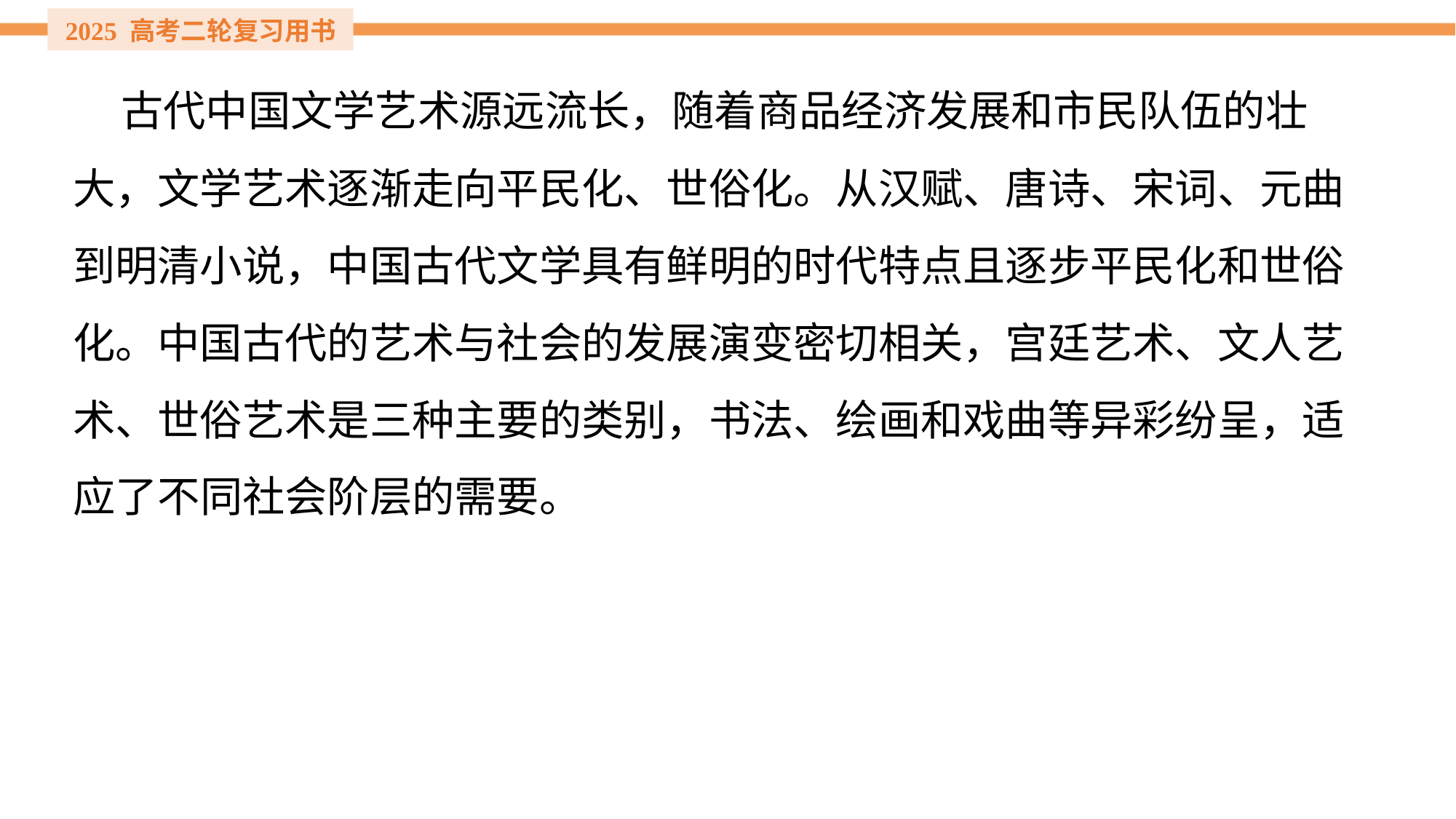

古代中国文学艺术源远流长，随着商品经济发展和市民队伍的壮
大，文学艺术逐渐走向平民化、世俗化。从汉赋、唐诗、宋词、元曲
到明清小说，中国古代文学具有鲜明的时代特点且逐步平民化和世俗
化。中国古代的艺术与社会的发展演变密切相关，宫廷艺术、文人艺
术、世俗艺术是三种主要的类别，书法、绘画和戏曲等异彩纷呈，适
应了不同社会阶层的需要。